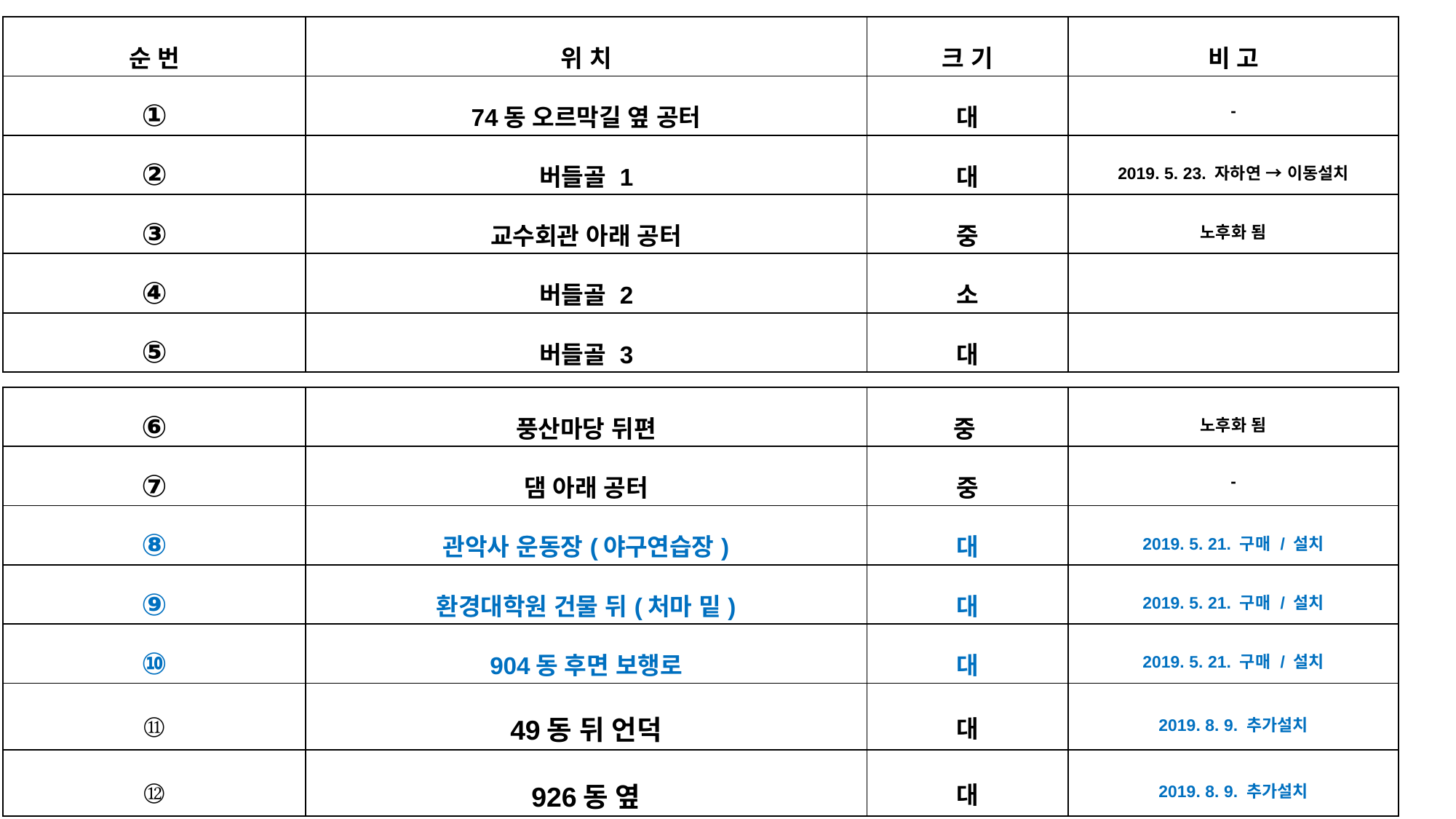

| 순 번 | 위 치 | 크 기 | 비 고 |
| --- | --- | --- | --- |
| ① | 74동 오르막길 옆 공터 | 대 | - |
| ② | 버들골 1 | 대 | 2019. 5. 23. 자하연 → 이동설치 |
| ③ | 교수회관 아래 공터 | 중 | 노후화 됨 |
| ④ | 버들골 2 | 소 |  |
| ⑤ | 버들골 3 | 대 |  |

| ⑥ | 풍산마당 뒤편 | 중 | 노후화 됨 |
| --- | --- | --- | --- |
| ⑦ | 댐 아래 공터 | 중 | - |
| ⑧ | 관악사 운동장(야구연습장) | 대 | 2019. 5. 21. 구매 / 설치 |
| ⑨ | 환경대학원 건물 뒤(처마 밑) | 대 | 2019. 5. 21. 구매 / 설치 |
| ⑩ | 904동 후면 보행로 | 대 | 2019. 5. 21. 구매 / 설치 |
| ⑪ | 49동 뒤 언덕 | 대 | 2019. 8. 9. 추가설치 |
| ⑫ | 926동 옆 | 대 | 2019. 8. 9. 추가설치 |